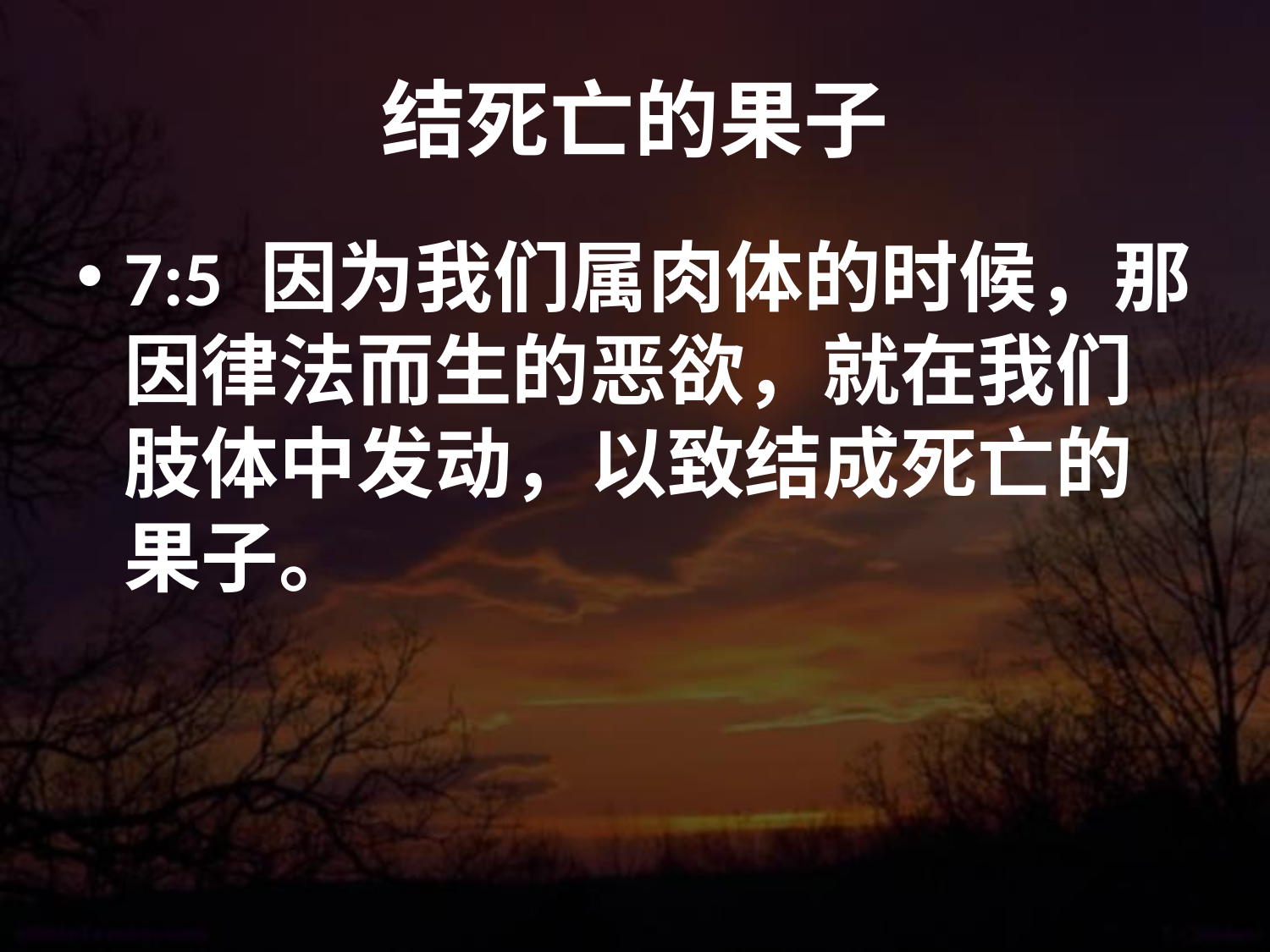

# 结死亡的果子
7:5 因为我们属肉体的时候，那因律法而生的恶欲，就在我们肢体中发动，以致结成死亡的果子。